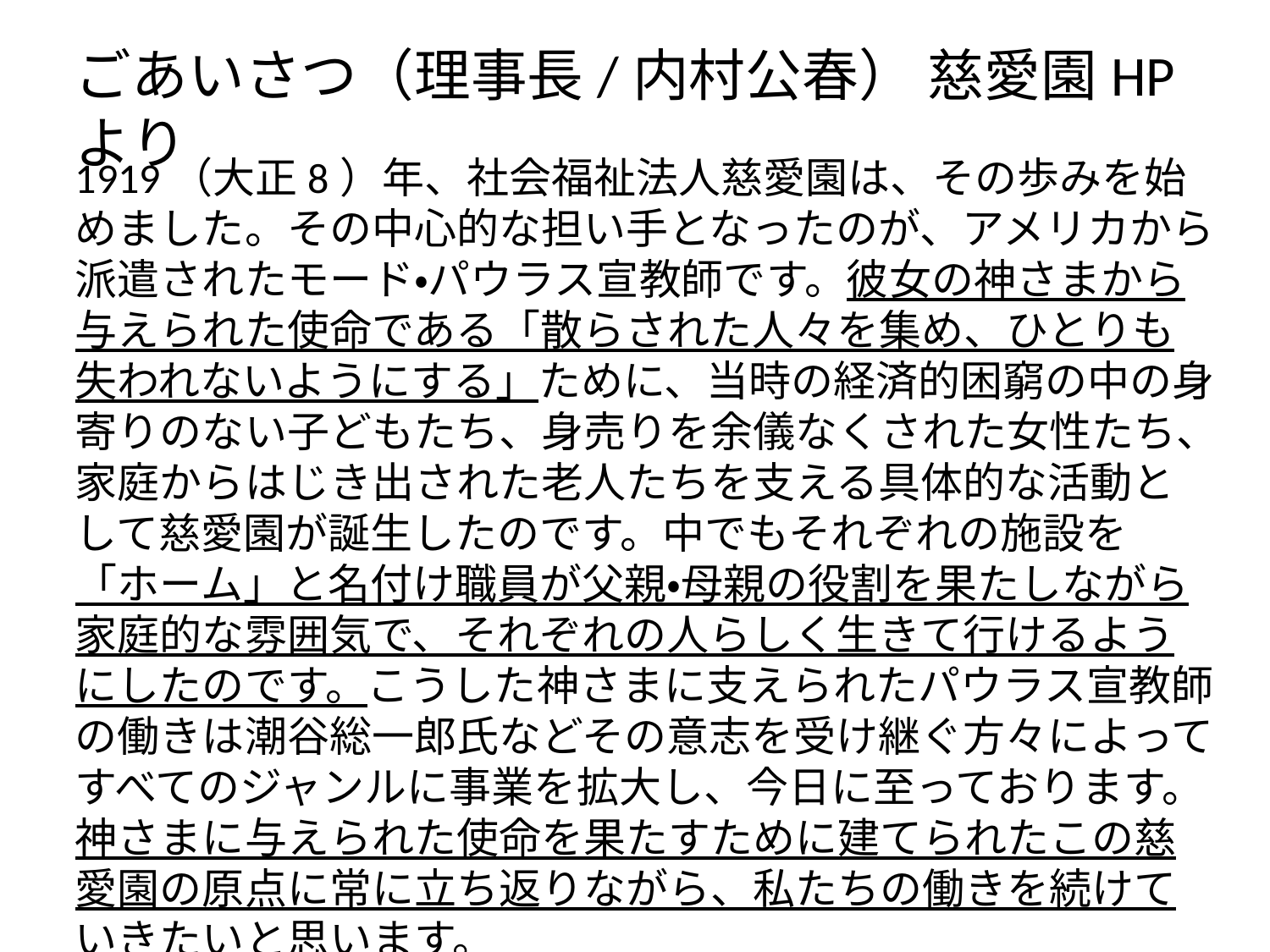

ごあいさつ（理事長/内村公春） 慈愛園HPより
1919（大正8）年、社会福祉法人慈愛園は、その歩みを始めました。その中心的な担い手となったのが、アメリカから派遣されたモード・パウラス宣教師です。彼女の神さまから与えられた使命である「散らされた人々を集め、ひとりも失われないようにする」ために、当時の経済的困窮の中の身寄りのない子どもたち、身売りを余儀なくされた女性たち、家庭からはじき出された老人たちを支える具体的な活動として慈愛園が誕生したのです。中でもそれぞれの施設を「ホーム」と名付け職員が父親・母親の役割を果たしながら家庭的な雰囲気で、それぞれの人らしく生きて行けるようにしたのです。こうした神さまに支えられたパウラス宣教師の働きは潮谷総一郎氏などその意志を受け継ぐ方々によってすべてのジャンルに事業を拡大し、今日に至っております。神さまに与えられた使命を果たすために建てられたこの慈愛園の原点に常に立ち返りながら、私たちの働きを続けていきたいと思います。